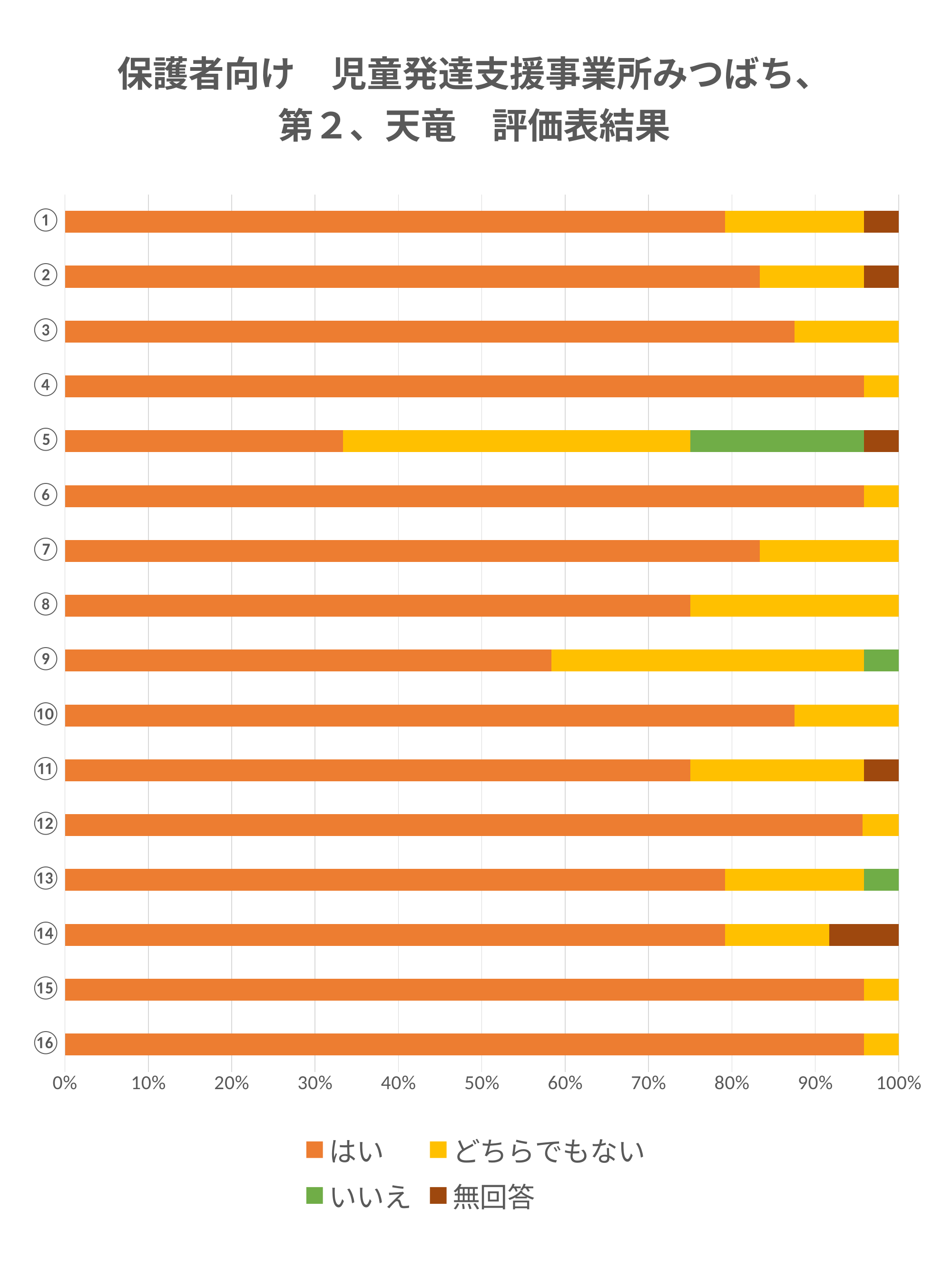

### Chart: 保護者向け　児童発達支援事業所みつばち、第２、天竜　評価表結果

| Category | はい | どちらでもない | いいえ | 無回答 |
|---|---|---|---|---|
| ⑯ | 23.0 | 1.0 | 0.0 | 0.0 |
| ⑮ | 23.0 | 1.0 | 0.0 | 0.0 |
| ⑭ | 19.0 | 3.0 | 0.0 | 2.0 |
| ⑬ | 19.0 | 4.0 | 1.0 | 0.0 |
| ⑫ | 22.0 | 1.0 | 0.0 | 0.0 |
| ⑪ | 18.0 | 5.0 | 0.0 | 1.0 |
| ⑩ | 21.0 | 3.0 | 0.0 | 0.0 |
| ⑨ | 14.0 | 9.0 | 1.0 | 0.0 |
| ⑧ | 18.0 | 6.0 | 0.0 | 0.0 |
| ⑦ | 20.0 | 4.0 | 0.0 | 0.0 |
| ⑥ | 23.0 | 1.0 | 0.0 | 0.0 |
| ⑤ | 8.0 | 10.0 | 5.0 | 1.0 |
| ④ | 23.0 | 1.0 | 0.0 | 0.0 |
| ③ | 21.0 | 3.0 | 0.0 | 0.0 |
| ② | 20.0 | 3.0 | 0.0 | 1.0 |
| ① | 19.0 | 4.0 | 0.0 | 1.0 |